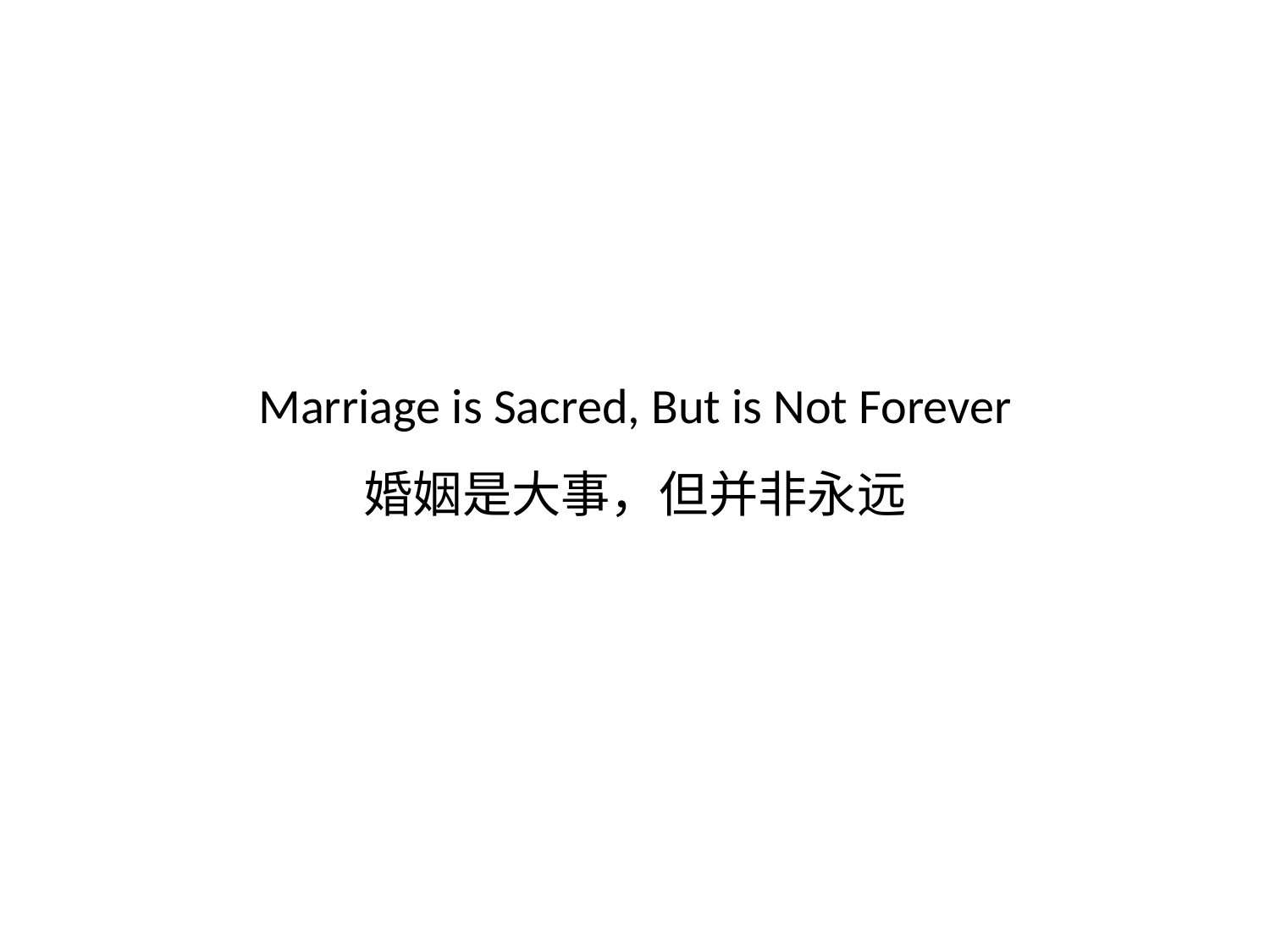

# Marriage is Sacred, But is Not Forever 婚姻是大事，但并非永远